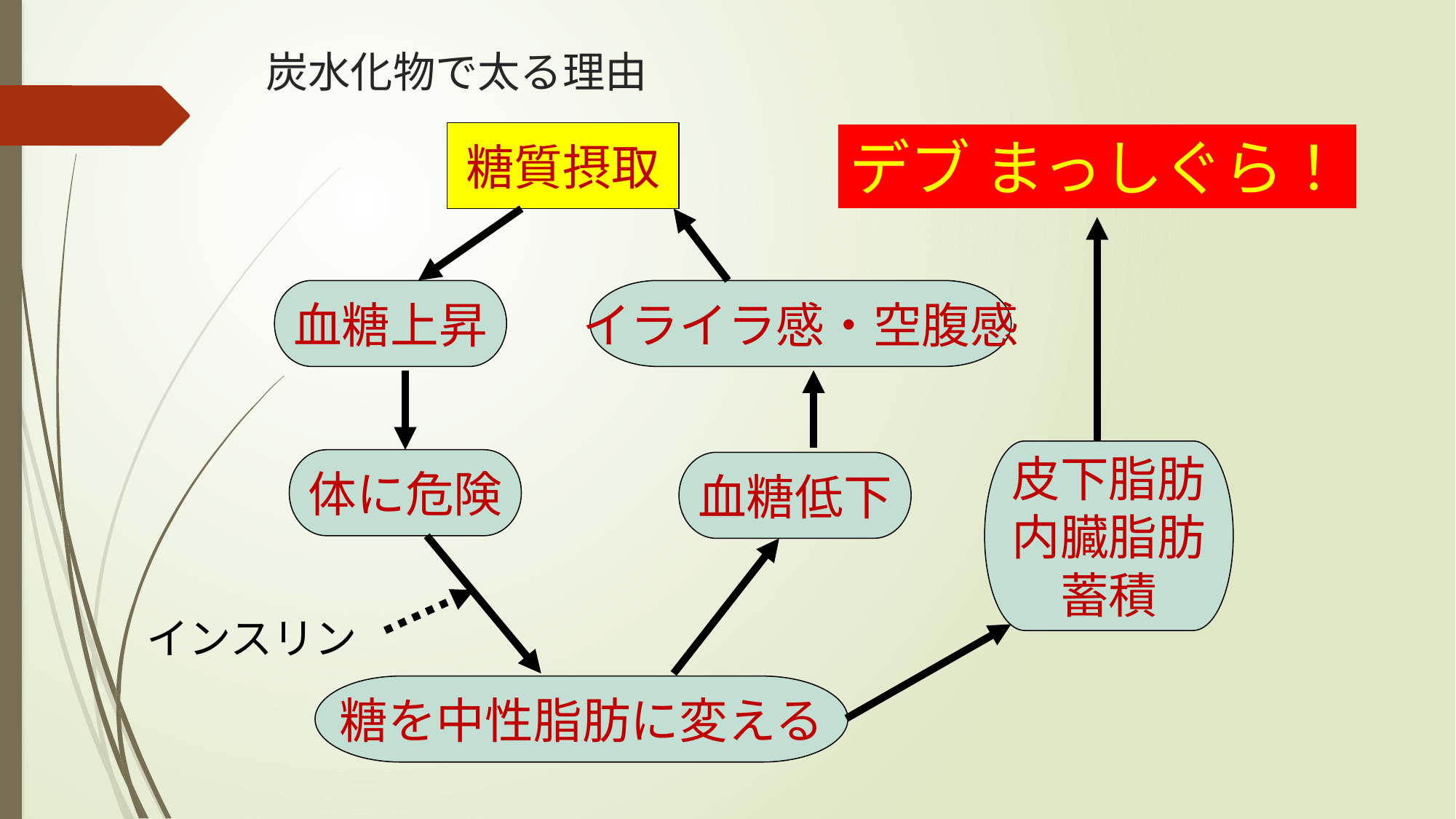

# 炭水化物で太る理由
糖質摂取
デブ まっしぐら！
血糖上昇
イライラ感・空腹感
皮下脂肪
内臓脂肪
蓄積
体に危険
血糖低下
インスリン
糖を中性脂肪に変える